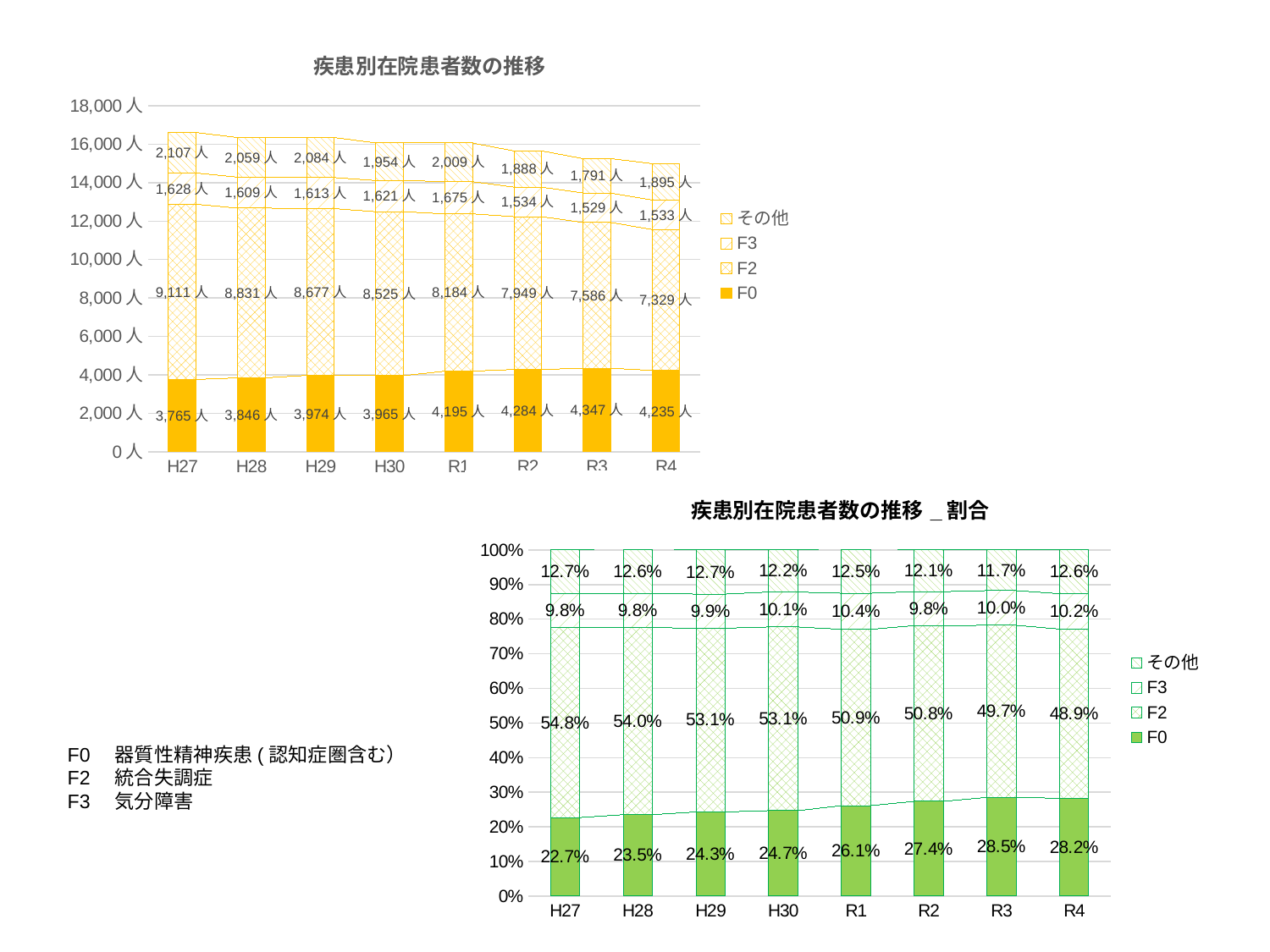

### Chart: 疾患別在院患者数の推移

| Category | F0 | F2 | F3 | その他 |
|---|---|---|---|---|
| H27 | 3765.0 | 9111.0 | 1628.0 | 2107.0 |
| H28 | 3846.0 | 8831.0 | 1609.0 | 2059.0 |
| H29 | 3974.0 | 8677.0 | 1613.0 | 2084.0 |
| H30 | 3965.0 | 8525.0 | 1621.0 | 1954.0 |
| R1 | 4195.0 | 8184.0 | 1675.0 | 2009.0 |
| R2 | 4284.0 | 7949.0 | 1534.0 | 1888.0 |
| R3 | 4347.0 | 7586.0 | 1529.0 | 1791.0 |
| R4 | 4235.0 | 7329.0 | 1533.0 | 1895.0 |

### Chart: 疾患別在院患者数の推移_割合

| Category | F0 | F2 | F3 | その他 |
|---|---|---|---|---|
| H27 | 0.22665703449521402 | 0.5484919631569442 | 0.09800734453073265 | 0.12684365781710916 |
| H28 | 0.2353013153869685 | 0.5402875497093913 | 0.09843988987457938 | 0.12597124502906087 |
| H29 | 0.24308783949106924 | 0.5307682896990458 | 0.0986665035478346 | 0.12747736726205042 |
| H30 | 0.24680983504512916 | 0.5306567071272954 | 0.10090258325552443 | 0.12163087457205105 |
| R1 | 0.2611591857062815 | 0.5094938678951628 | 0.10427690966818154 | 0.12507003673037415 |
| R2 | 0.27365059086553817 | 0.5077610986905142 | 0.09798786330245927 | 0.12060044714148835 |
| R3 | 0.2849931161083066 | 0.4973447846325313 | 0.10024257523110208 | 0.11741952402806005 |
| R4 | 0.2824839914621131 | 0.4888607257203842 | 0.10225453575240127 | 0.12640074706510138 |
F0　器質性精神疾患(認知症圏含む）
F2　統合失調症
F3　気分障害
7